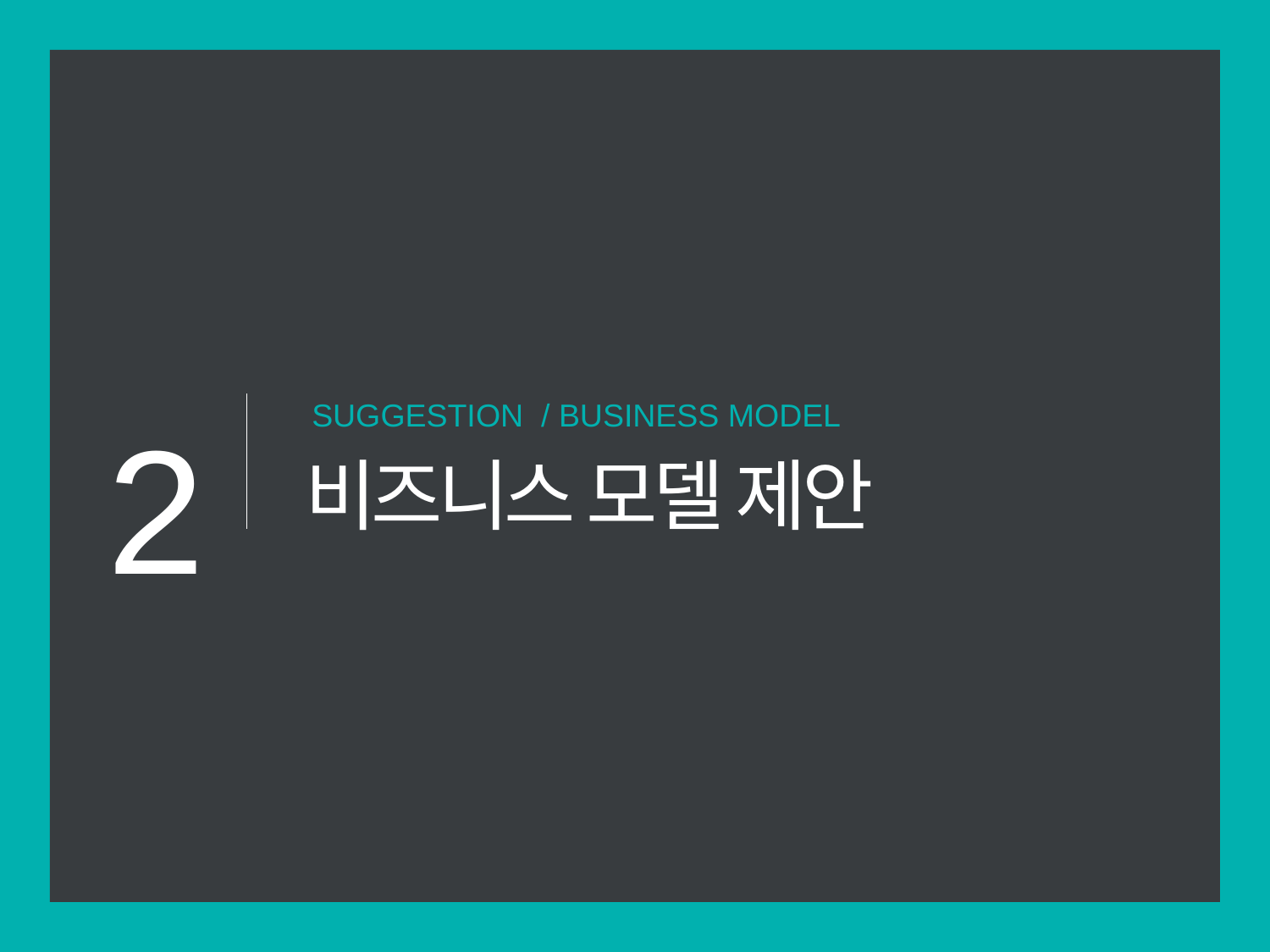

2
SUGGESTION  / BUSINESS MODEL
비즈니스 모델 제안
5